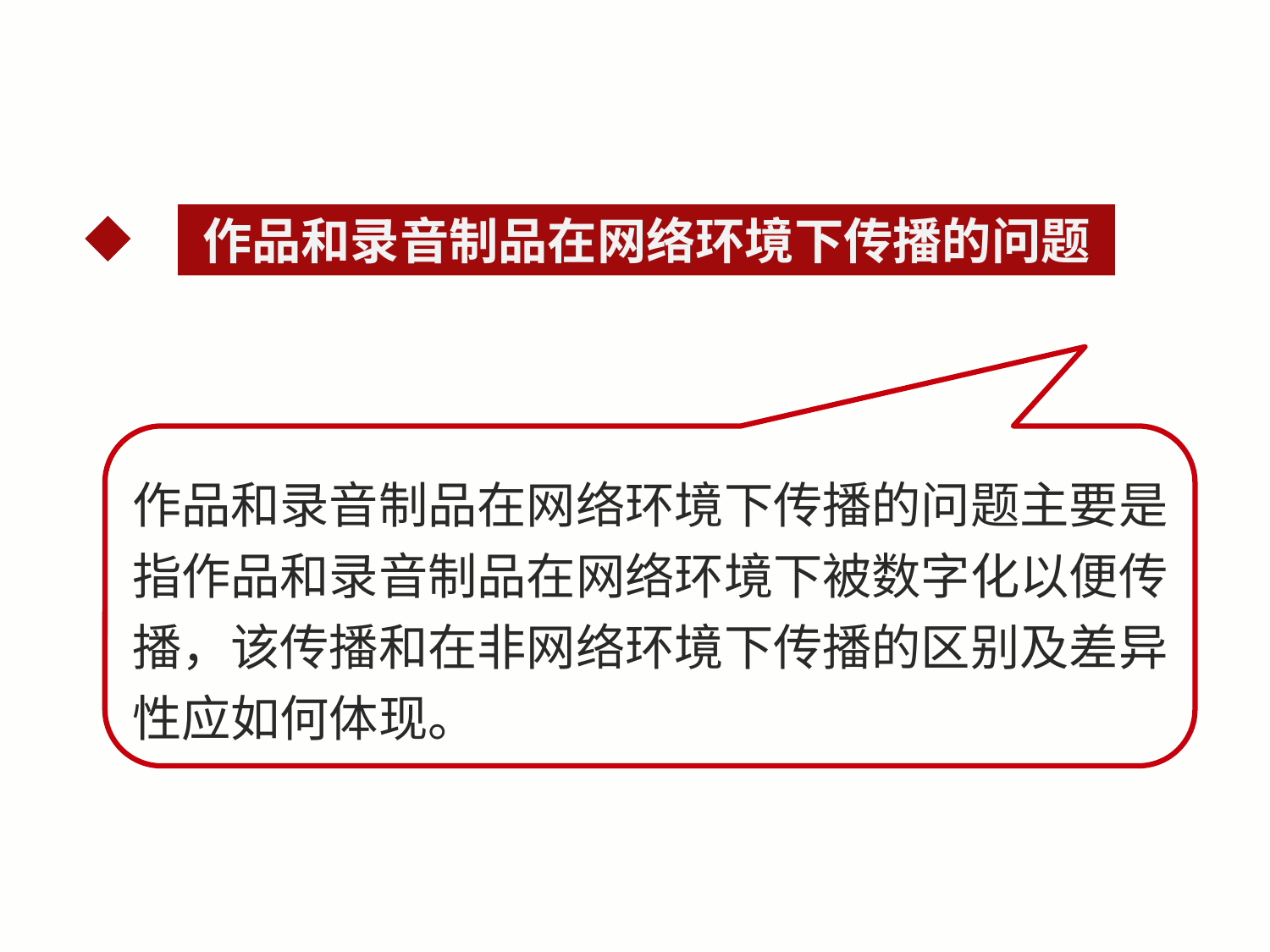

作品和录音制品在网络环境下传播的问题

作品和录音制品在网络环境下传播的问题主要是指作品和录音制品在网络环境下被数字化以便传播，该传播和在非网络环境下传播的区别及差异性应如何体现。